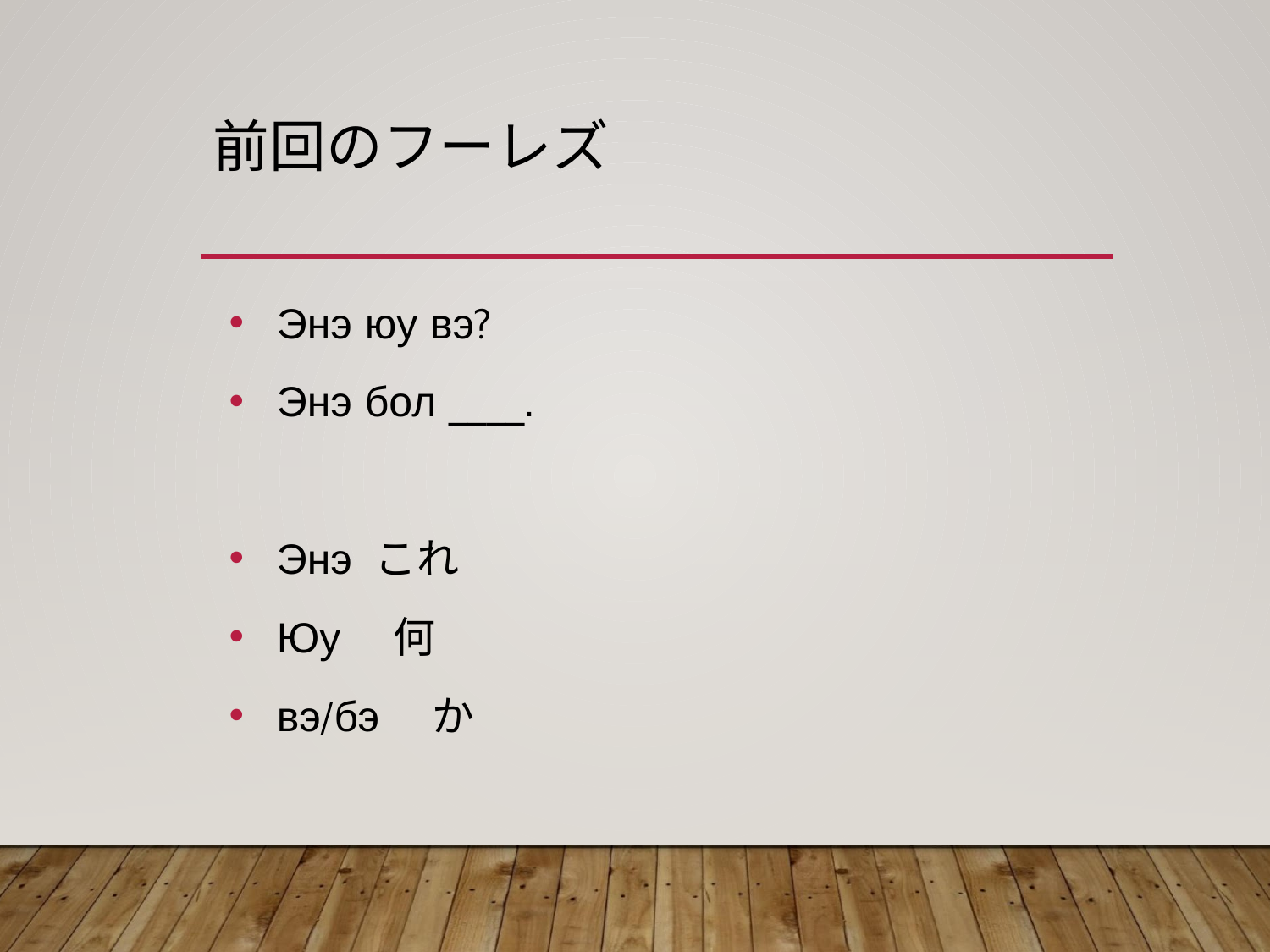

# 前回のフーレズ
Энэ юу вэ?
Энэ бол ____.

Энэ これ
Юу　何
вэ/бэ　か